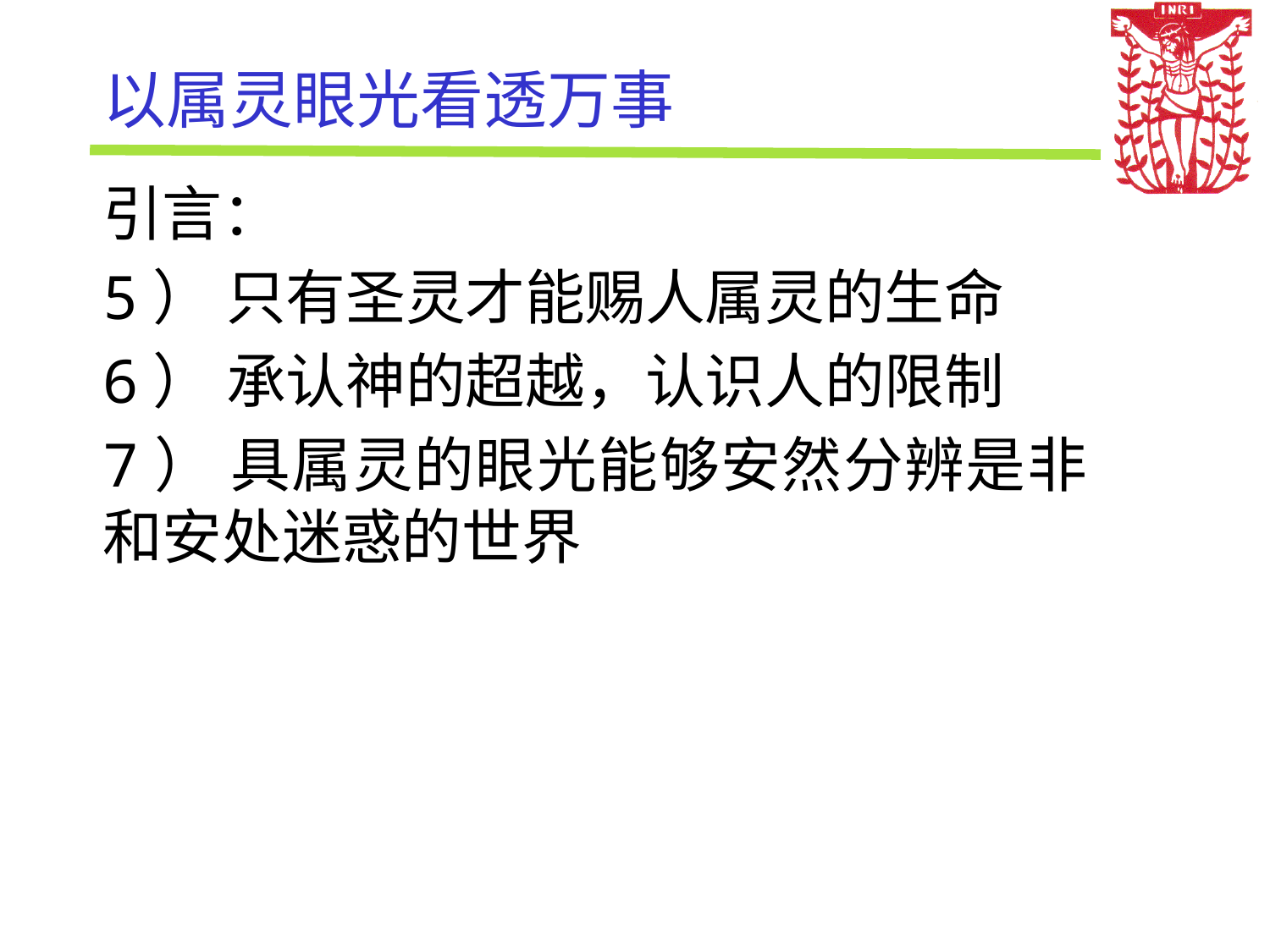

# 以属灵眼光看透万事
引言：
5） 只有圣灵才能赐人属灵的生命
6） 承认神的超越，认识人的限制
7） 具属灵的眼光能够安然分辨是非和安处迷惑的世界